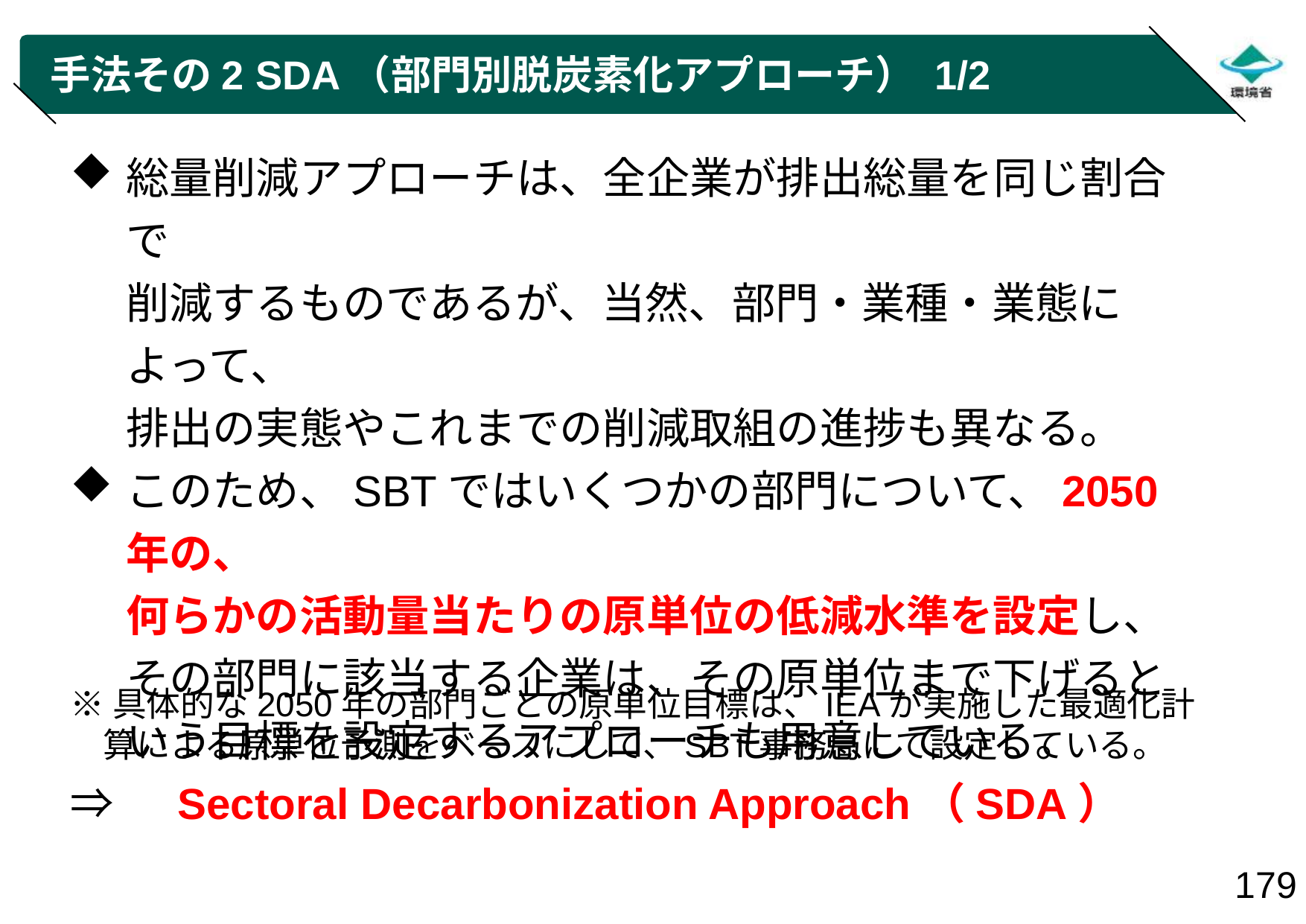

# 手法その2 SDA（部門別脱炭素化アプローチ） 1/2
総量削減アプローチは、全企業が排出総量を同じ割合で
削減するものであるが、当然、部門・業種・業態によって、
排出の実態やこれまでの削減取組の進捗も異なる。
このため、SBTではいくつかの部門について、2050年の、
何らかの活動量当たりの原単位の低減水準を設定し、
その部門に該当する企業は、その原単位まで下げるという目標を設定するアプローチも用意している。
⇒　Sectoral Decarbonization Approach（SDA）
※具体的な2050年の部門ごとの原単位目標は、IEAが実施した最適化計算による原単位予測をベースにして、SBT事務局にて設定している。